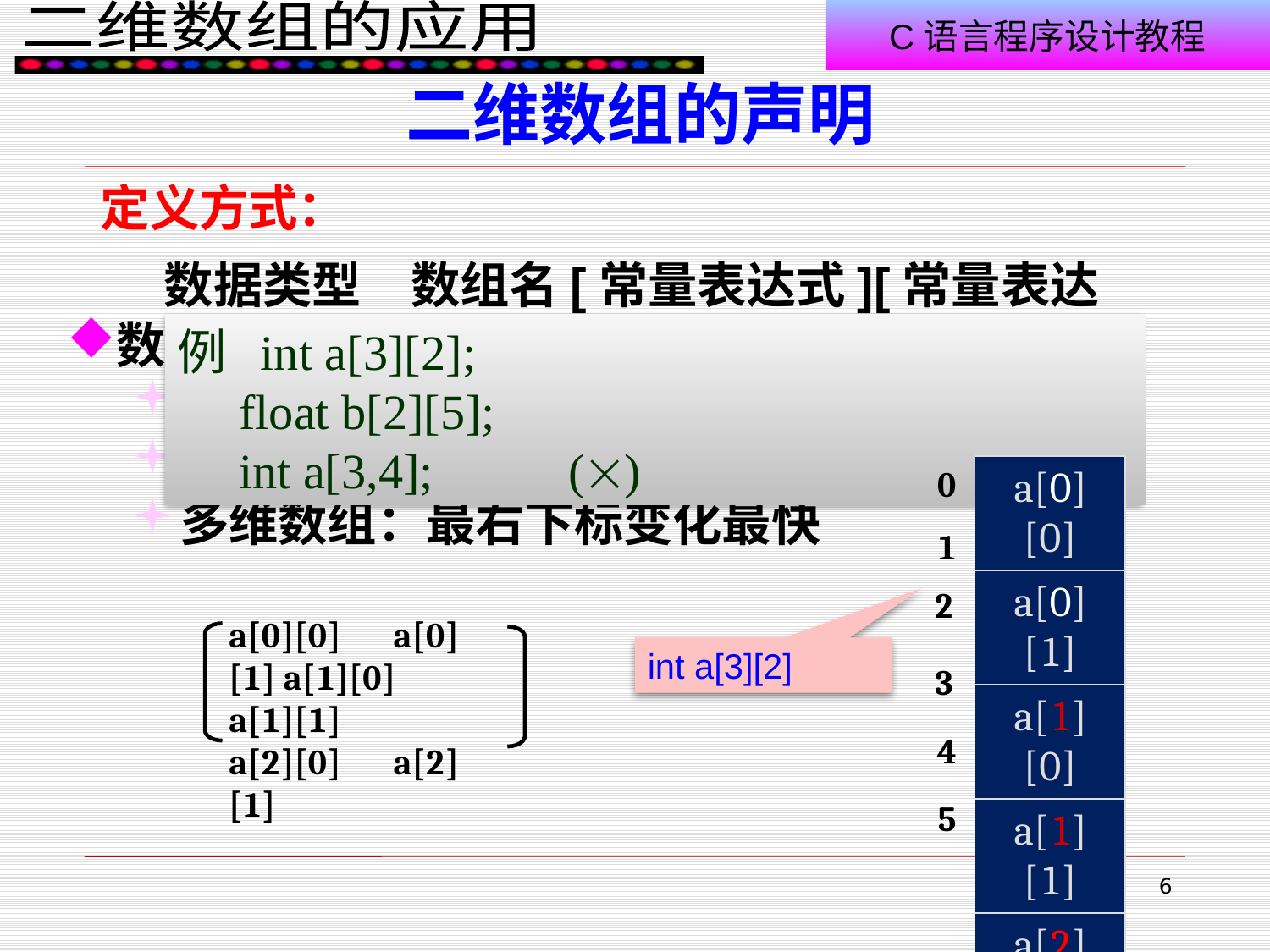

二维数组的声明

定义方式：
数据类型　数组名[常量表达式][常量表达式]；
数组元素的存放顺序
原因:  内存是一维的
二维数组：按行序优先
多维数组：最右下标变化最快
例  int a[3][2];
     float b[2][5];
     int a[3,4];           (×)

0
1
2
3
4
5
| a[0][0] |
| --- |
| a[0][1] |
| a[1][0] |
| a[1][1] |
| a[2][0] |
| a[2][1] |

a[0][0]　a[0][1] a[1][0]　a[1][1]
a[2][0]　a[2][1]

int a[3][2]
6